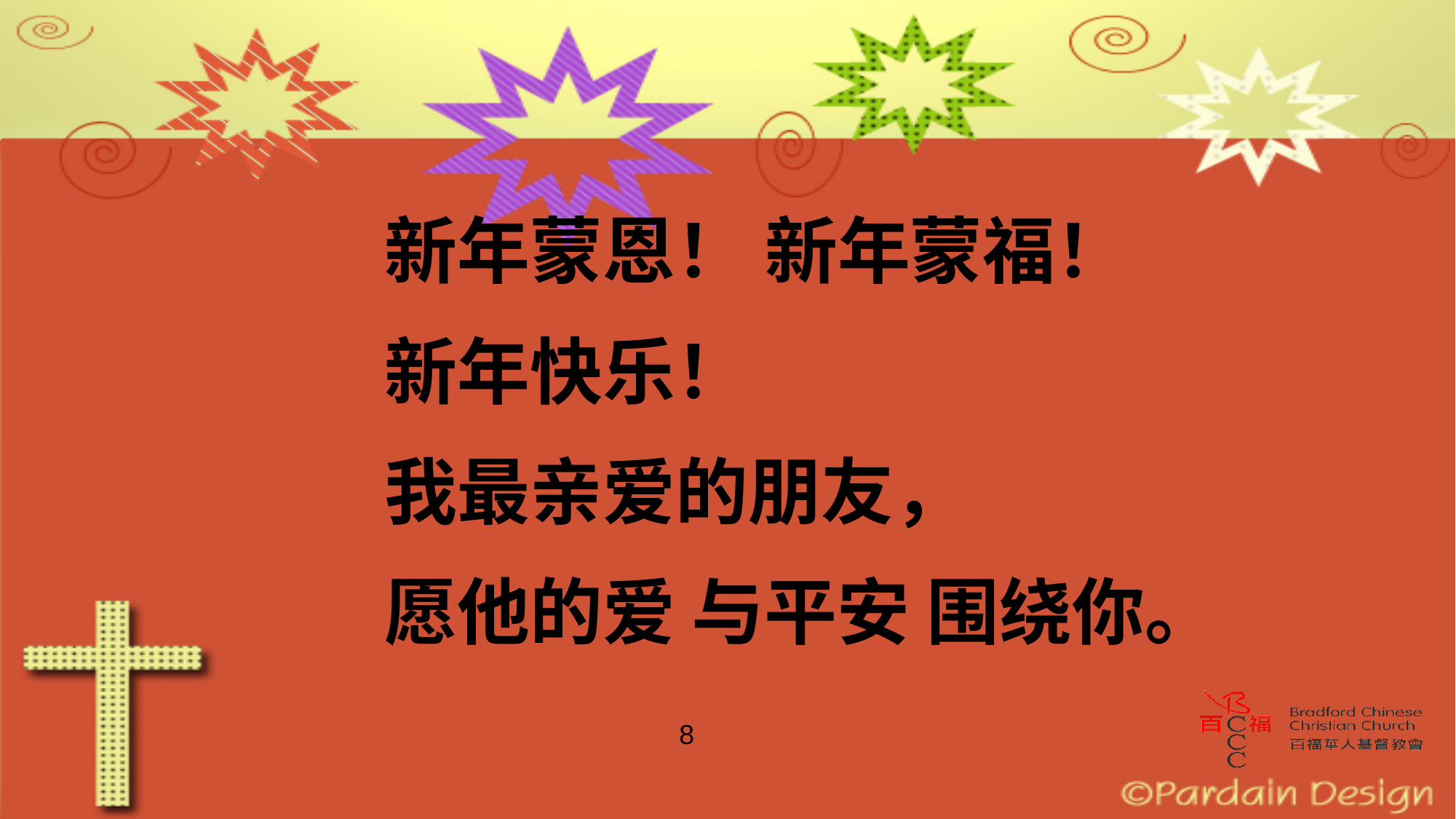

新年蒙恩！ 新年蒙福！
新年快乐！
我最亲爱的朋友，
愿他的爱 与平安 围绕你。
8